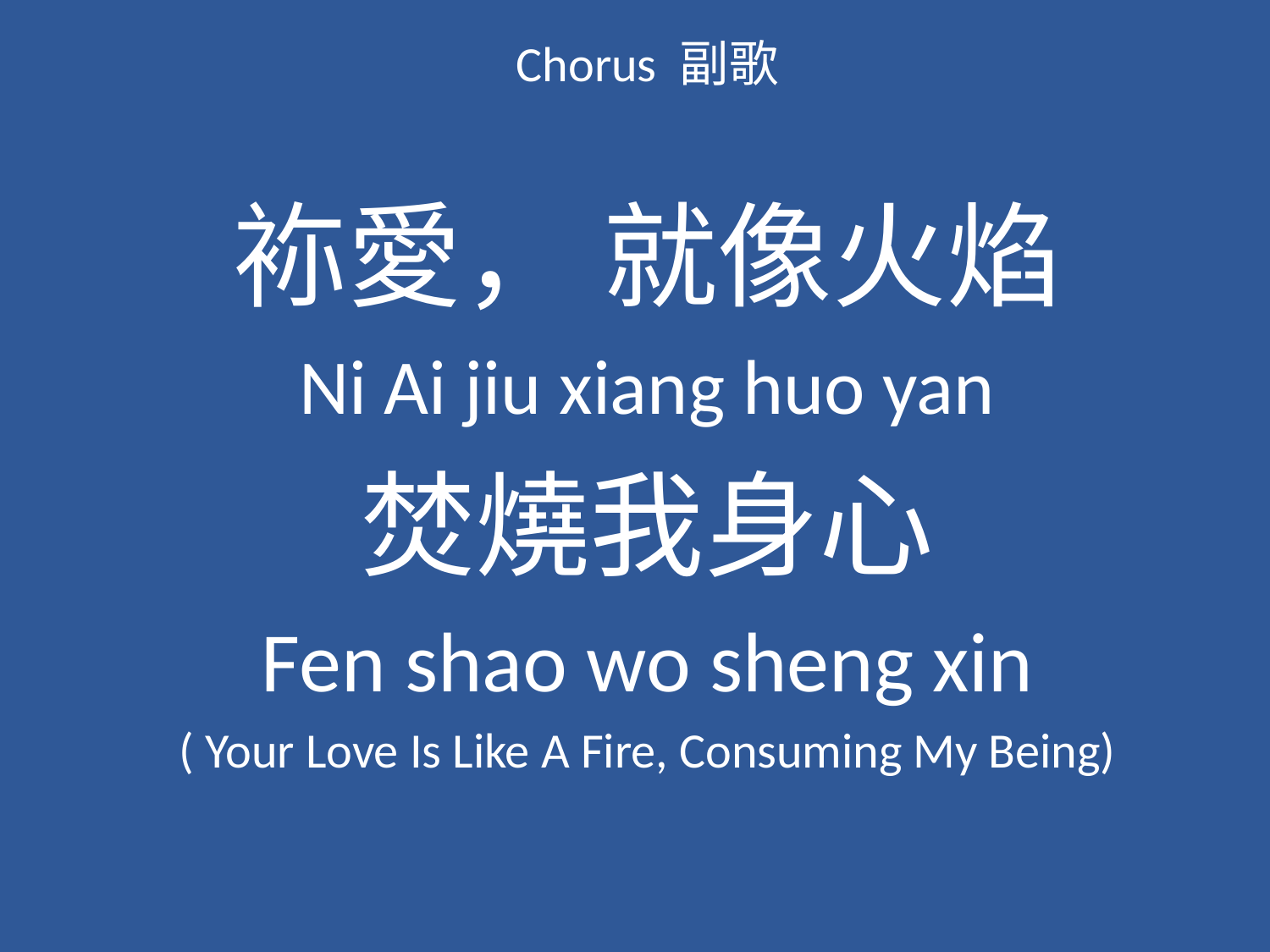

Chorus 副歌

袮愛， 就像火焰
Ni Ai jiu xiang huo yan
焚燒我身心
Fen shao wo sheng xin
( Your Love Is Like A Fire, Consuming My Being)